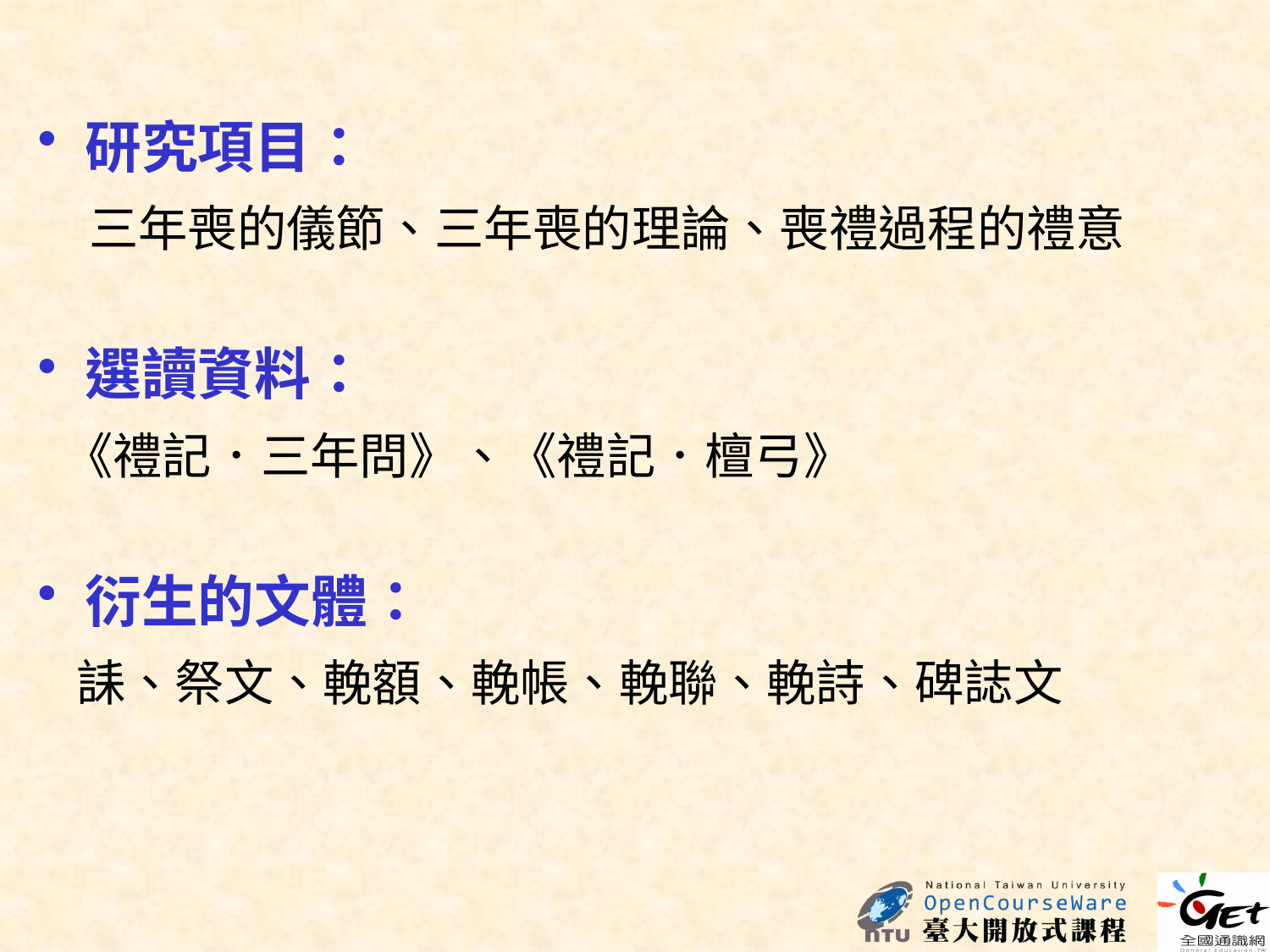

研究項目：
   三年喪的儀節、三年喪的理論、喪禮過程的禮意

選讀資料：
 《禮記．三年問》、《禮記．檀弓》

衍生的文體：
  誄、祭文、輓額、輓帳、輓聯、輓詩、碑誌文